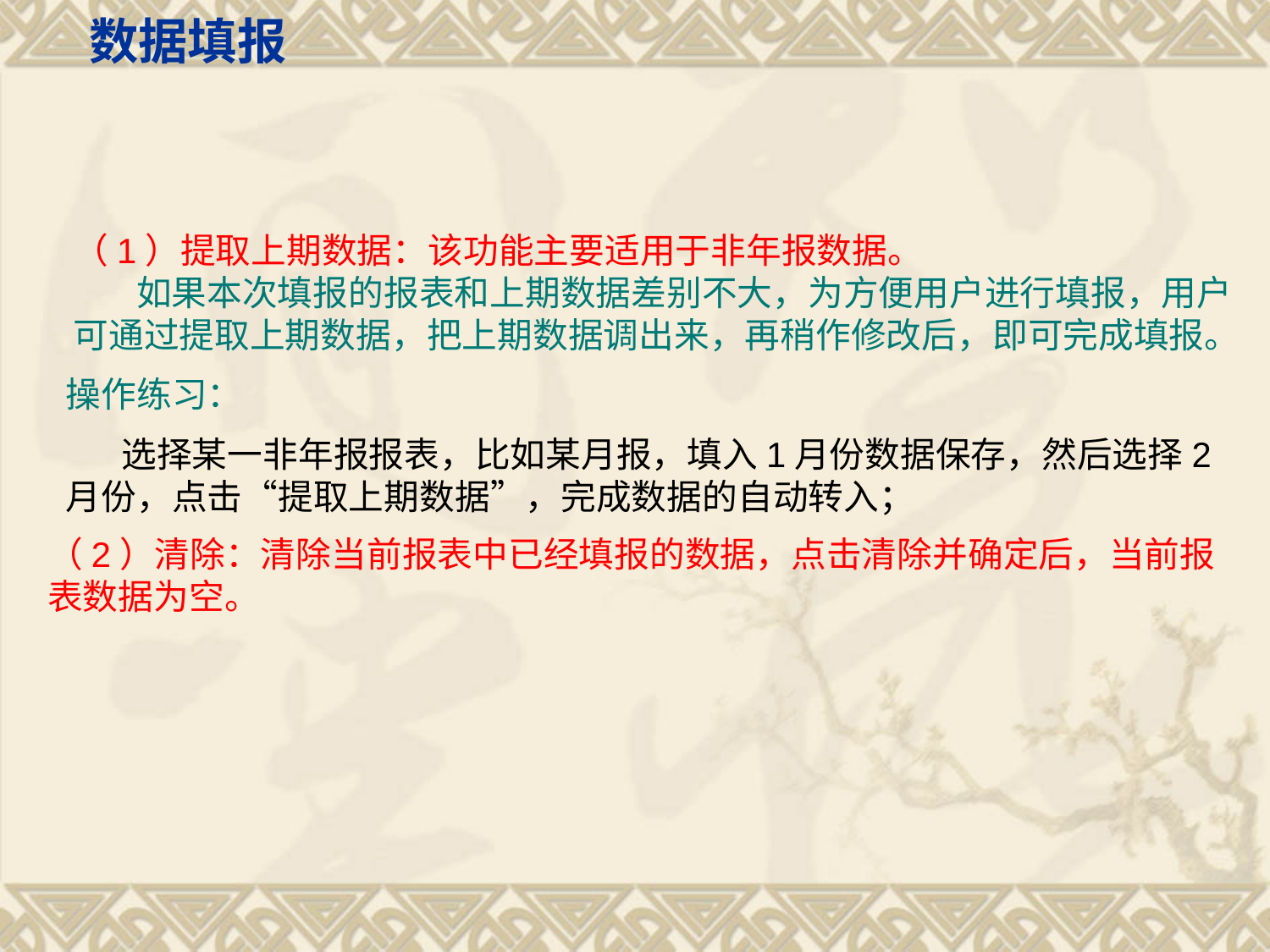

数据填报

（1）提取上期数据：该功能主要适用于非年报数据。
       如果本次填报的报表和上期数据差别不大，为方便用户进行填报，用户可通过提取上期数据，把上期数据调出来，再稍作修改后，即可完成填报。

操作练习：
      选择某一非年报报表，比如某月报，填入1月份数据保存，然后选择2月份，点击“提取上期数据”，完成数据的自动转入；
（2）清除：清除当前报表中已经填报的数据，点击清除并确定后，当前报表数据为空。